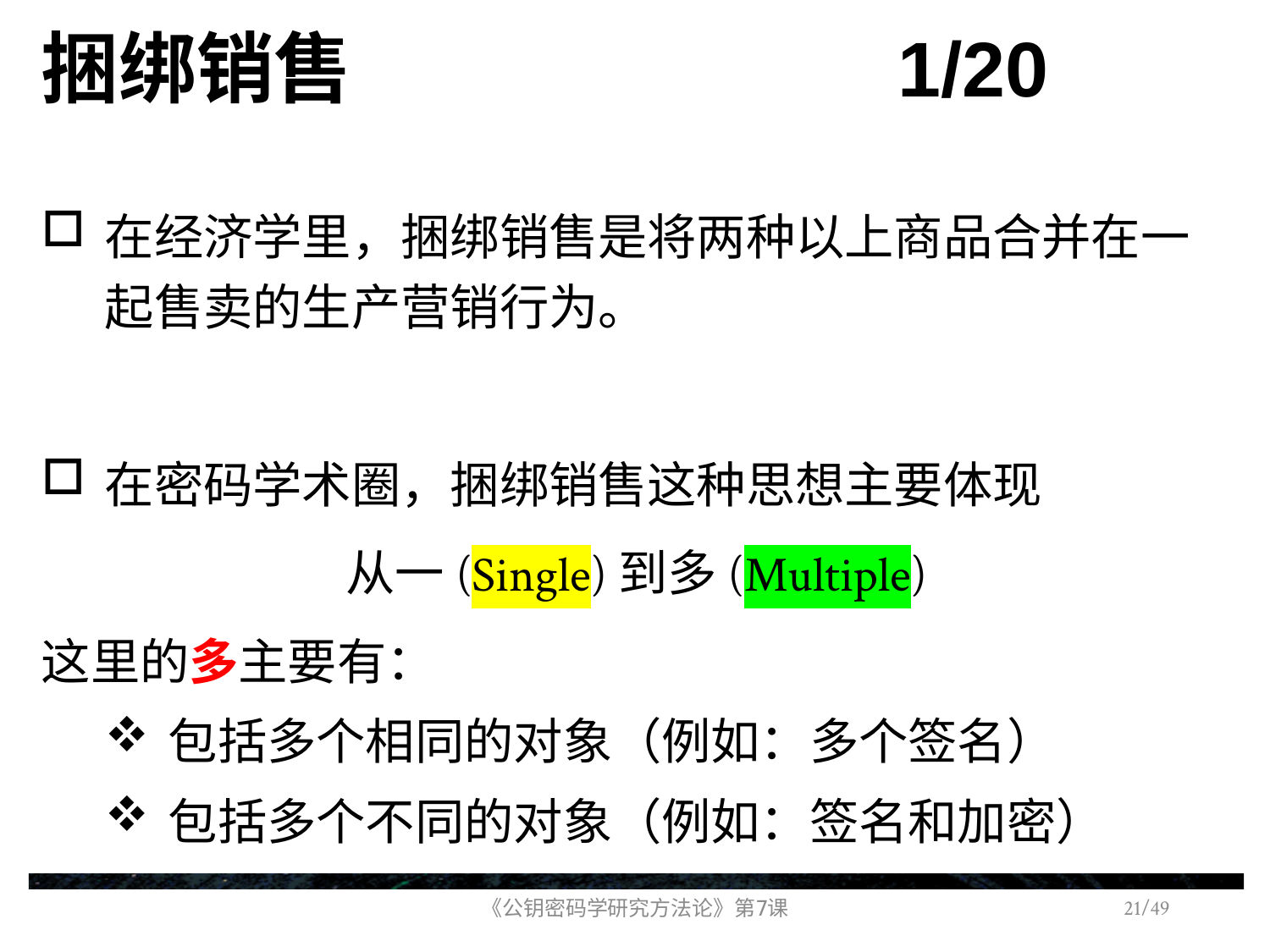

# 捆绑销售                              1/20
在经济学里，捆绑销售是将两种以上商品合并在一起售卖的生产营销行为。

在密码学术圈，捆绑销售这种思想主要体现
从一(Single)到多(Multiple)
这里的多主要有：
包括多个相同的对象（例如：多个签名）
包括多个不同的对象（例如：签名和加密）
《公钥密码学研究方法论》第7课
21/49